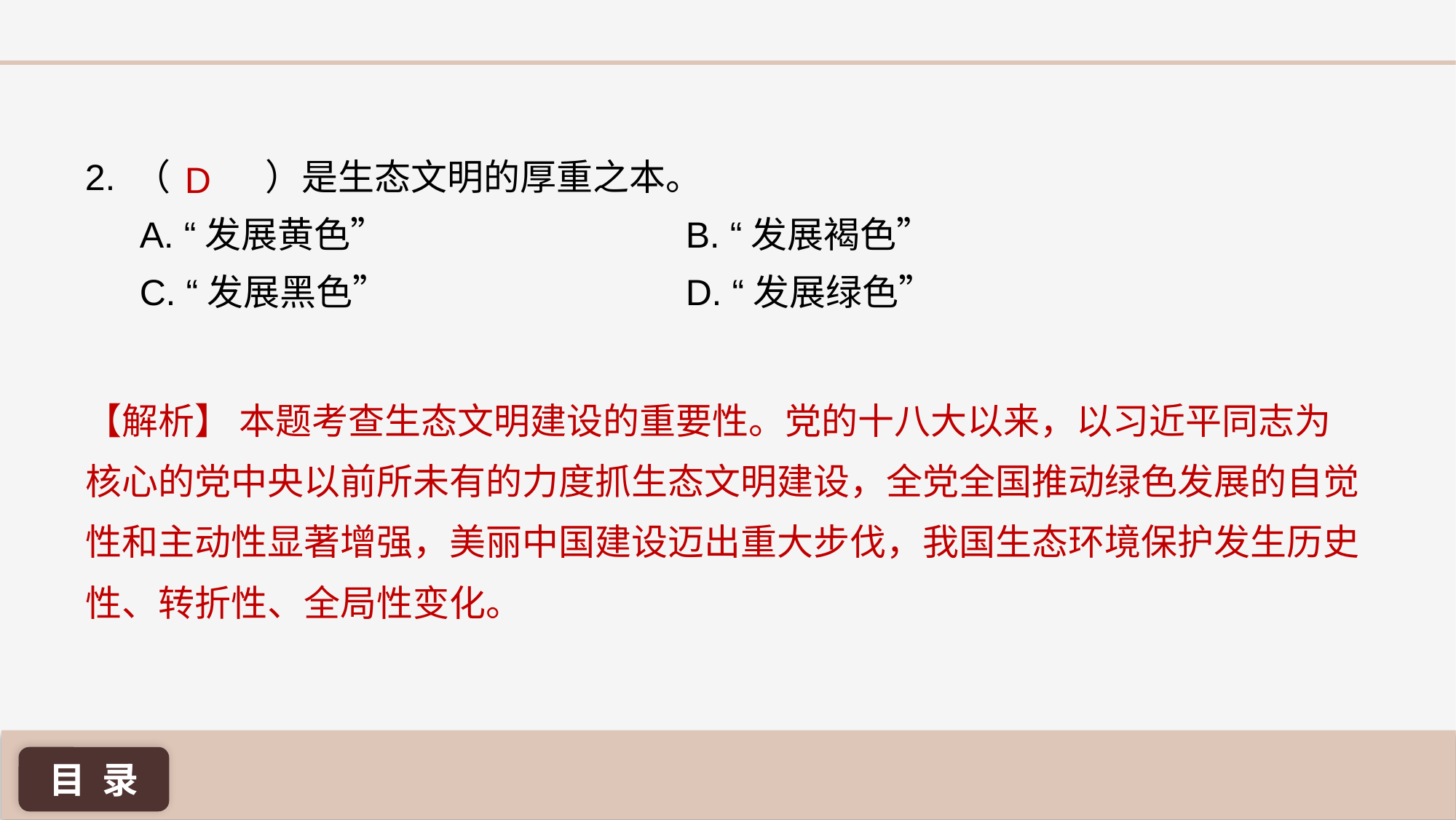

2. （	  ）是生态文明的厚重之本。
A. “发展黄色” 			B. “发展褐色”
C. “发展黑色” 			D. “发展绿色”
D
【解析】 本题考查生态文明建设的重要性。党的十八大以来，以习近平同志为核心的党中央以前所未有的力度抓生态文明建设，全党全国推动绿色发展的自觉性和主动性显著增强，美丽中国建设迈出重大步伐，我国生态环境保护发生历史性、转折性、全局性变化。